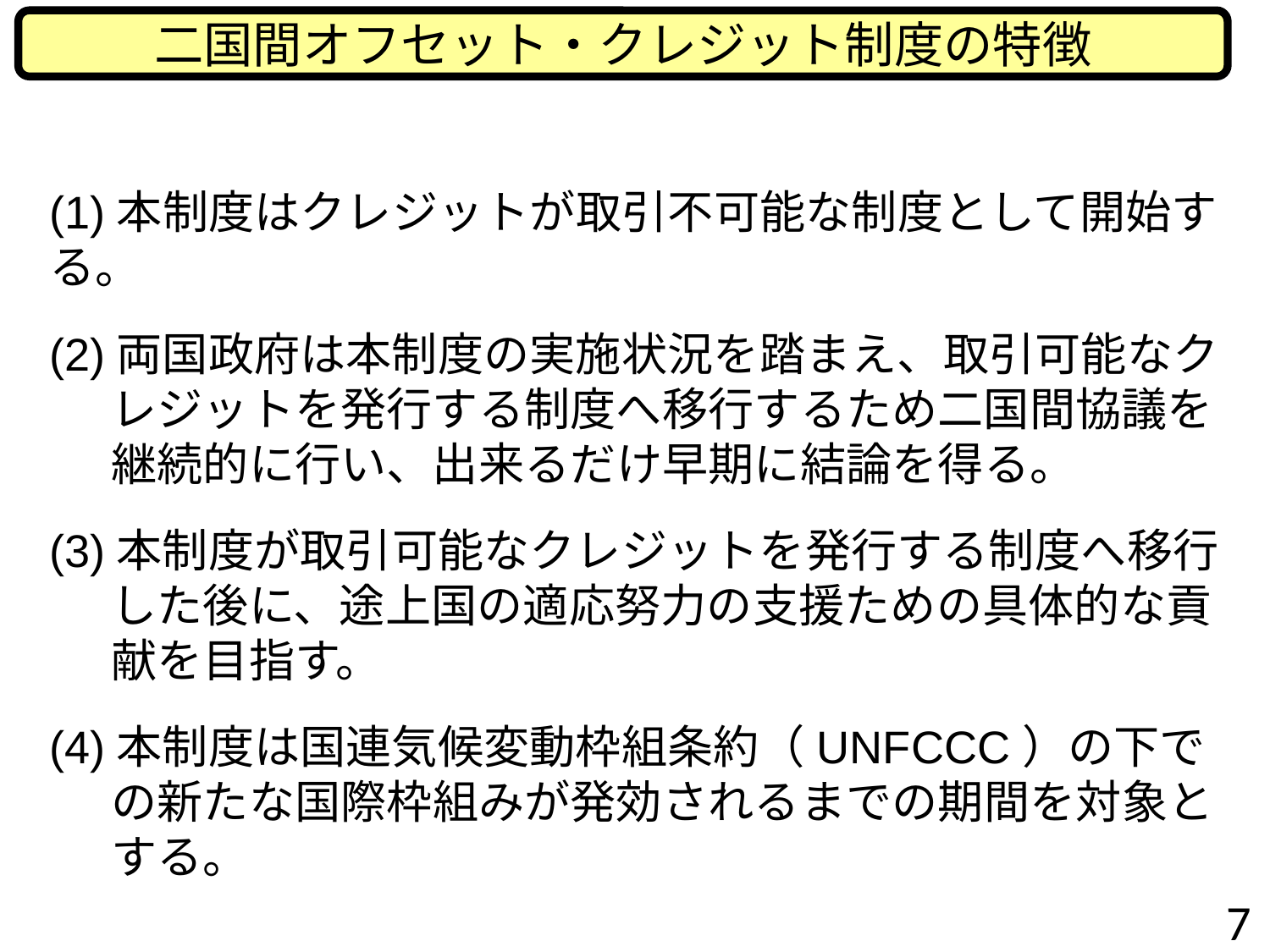

二国間オフセット・クレジット制度の特徴
(1)本制度はクレジットが取引不可能な制度として開始する。
(2)両国政府は本制度の実施状況を踏まえ、取引可能なクレジットを発行する制度へ移行するため二国間協議を継続的に行い、出来るだけ早期に結論を得る。
(3)本制度が取引可能なクレジットを発行する制度へ移行した後に、途上国の適応努力の支援ための具体的な貢献を目指す。
(4)本制度は国連気候変動枠組条約（UNFCCC）の下での新たな国際枠組みが発効されるまでの期間を対象とする。
7